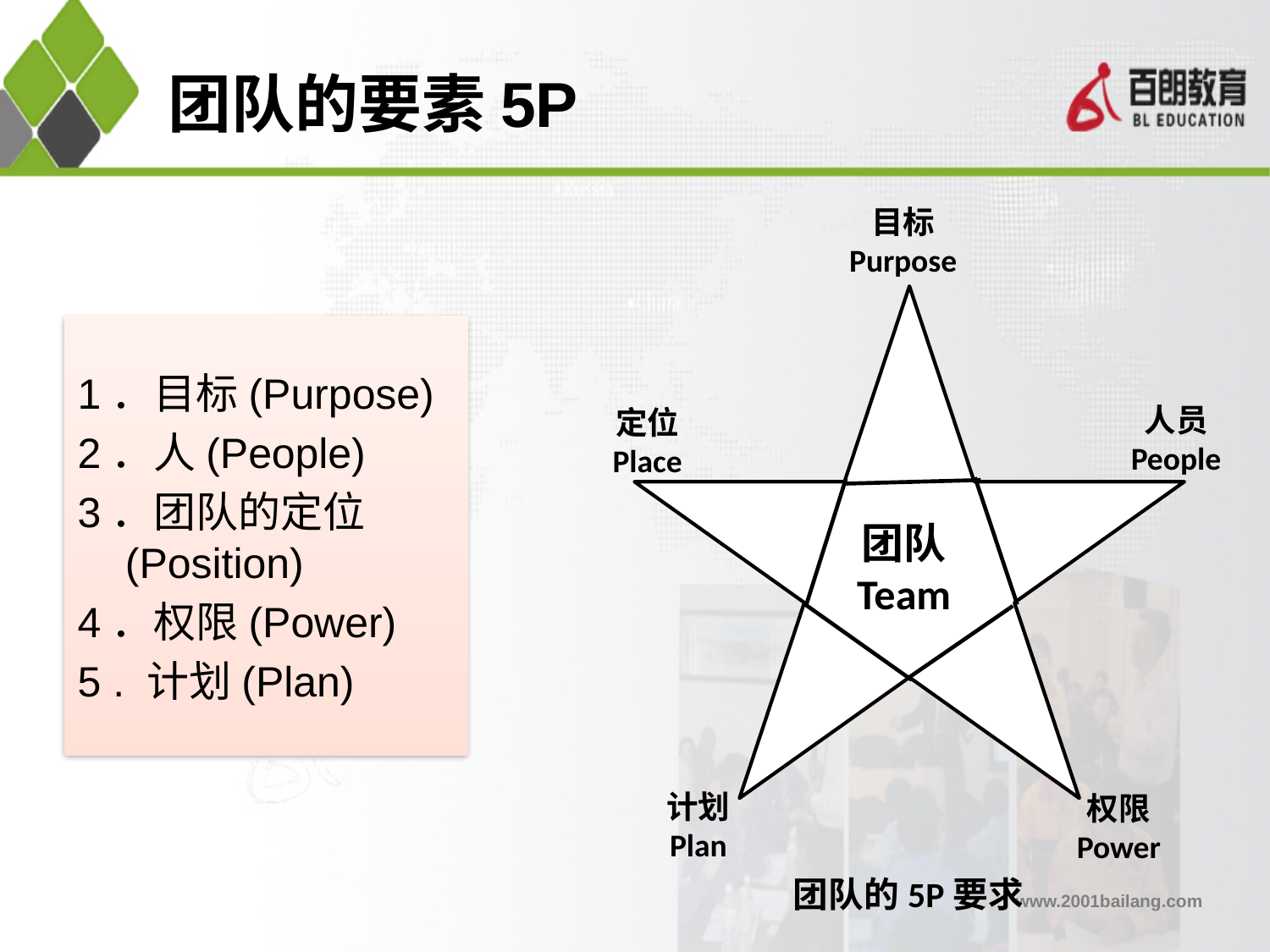

# 团队的要素5P
目标
Purpose

人员
People
定位
Place
团队
Team
计划
Plan
权限
Power
团队的5P要求
1．目标(Purpose)
2．人(People)
3．团队的定位(Position)
4．权限(Power)
5 . 计划(Plan)